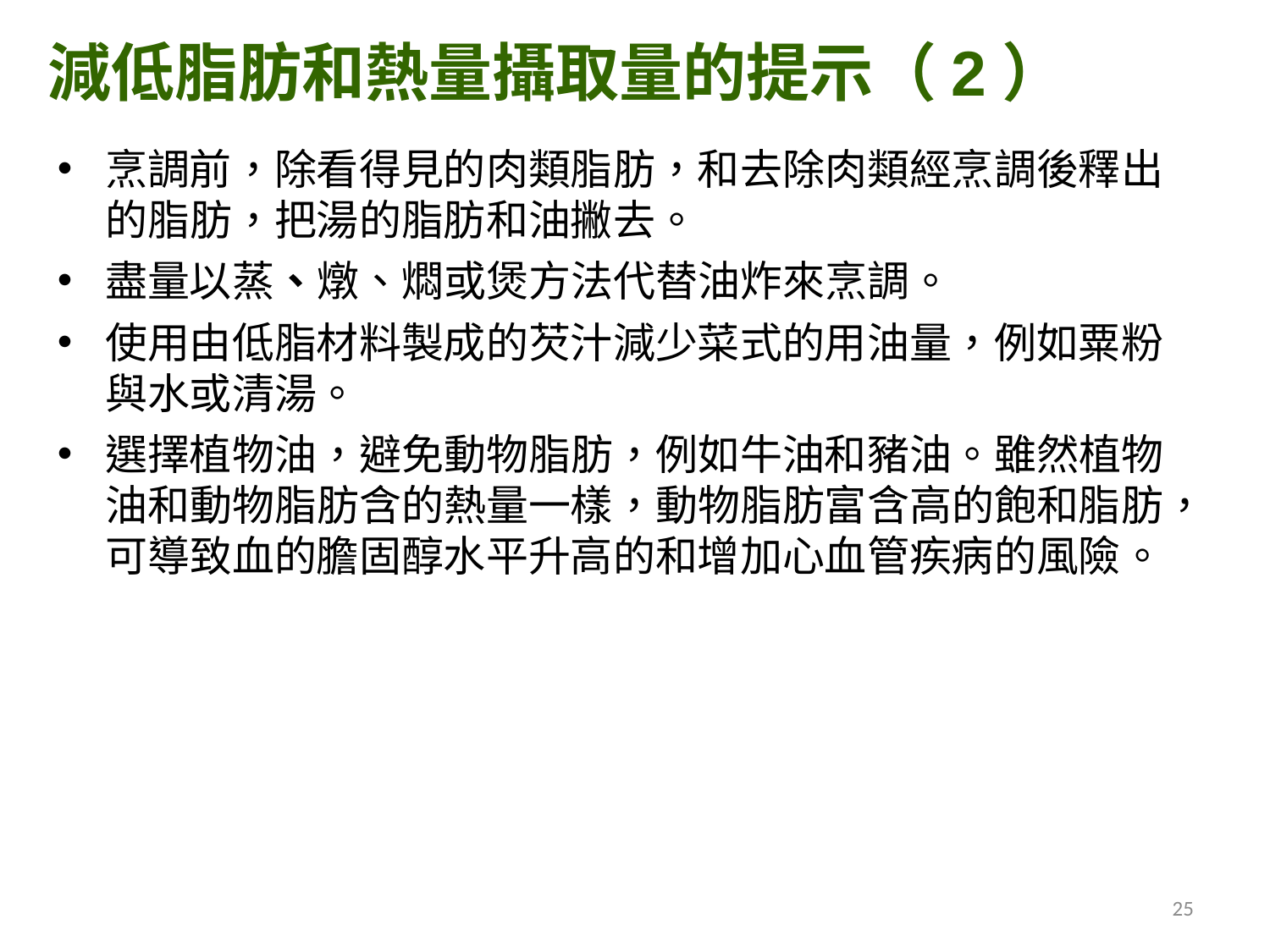

減低脂肪和熱量攝取量的提示（2）
烹調前，除看得見的肉類脂肪，和去除肉類經烹調後釋出的脂肪，把湯的脂肪和油撇去。
盡量以蒸、燉、燜或煲方法代替油炸來烹調。
使用由低脂材料製成的芡汁減少菜式的用油量，例如粟粉與水或清湯。
選擇植物油，避免動物脂肪，例如牛油和豬油。雖然植物油和動物脂肪含的熱量一樣，動物脂肪富含高的飽和脂肪，可導致血的膽固醇水平升高的和增加心血管疾病的風險。
25